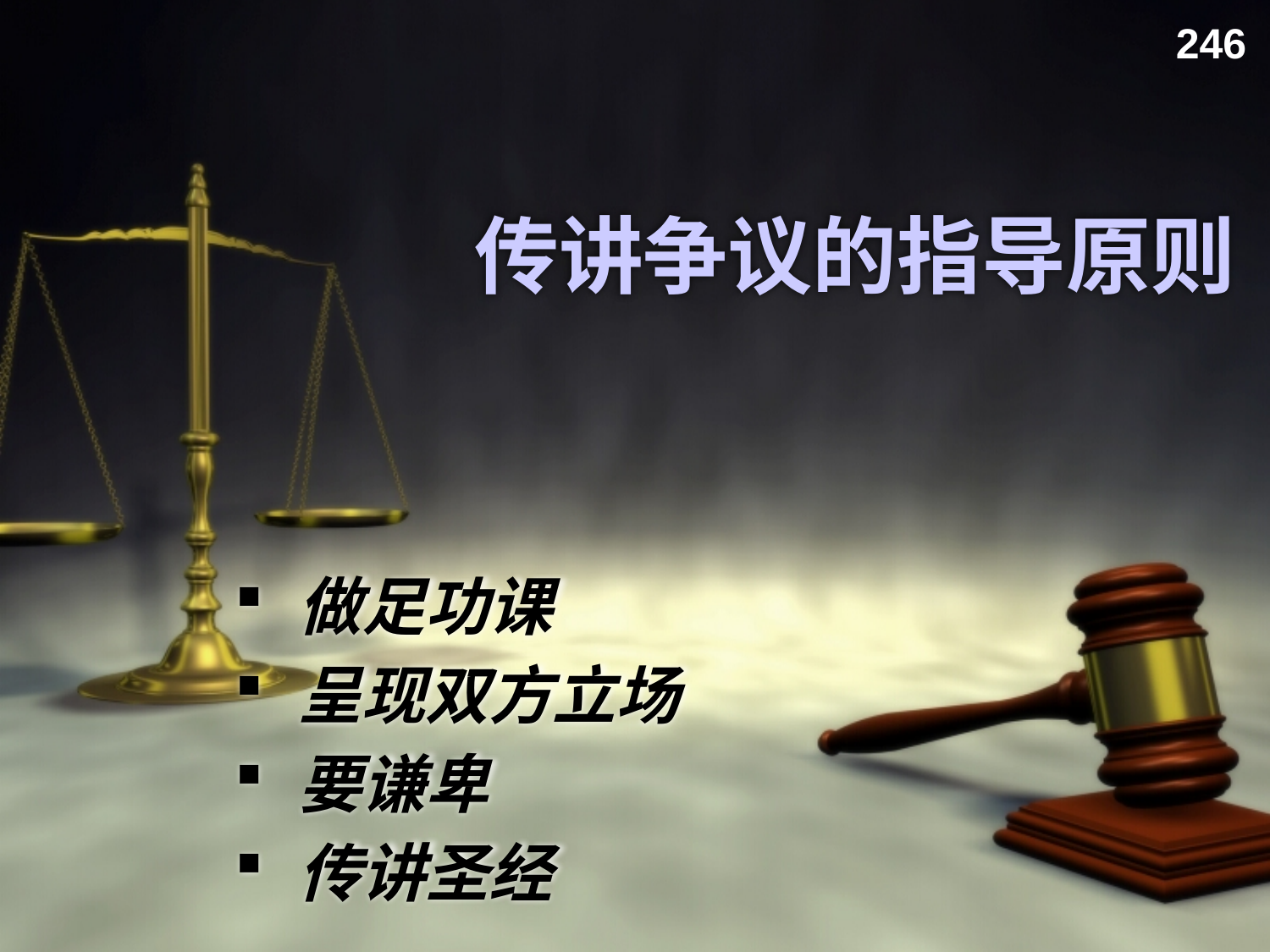

246
# 传讲争议的指导原则
做足功课
呈现双方立场
要谦卑
传讲圣经